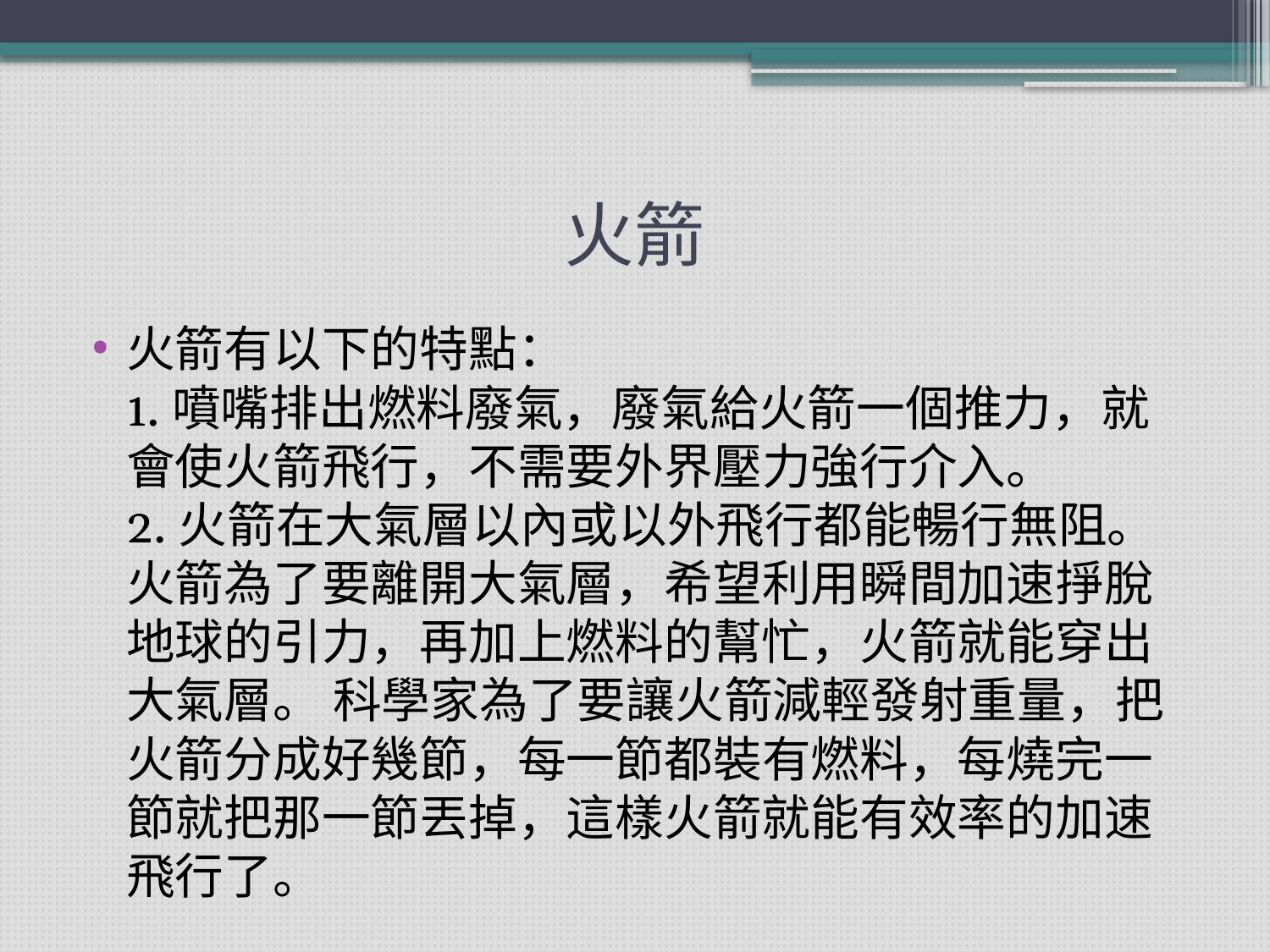

# 火箭
火箭有以下的特點： 
1.噴嘴排出燃料廢氣，廢氣給火箭一個推力，就會使火箭飛行，不需要外界壓力強行介入。 
2.火箭在大氣層以內或以外飛行都能暢行無阻。 
火箭為了要離開大氣層，希望利用瞬間加速掙脫地球的引力，再加上燃料的幫忙，火箭就能穿出大氣層。 科學家為了要讓火箭減輕發射重量，把火箭分成好幾節，每一節都裝有燃料，每燒完一節就把那一節丟掉，這樣火箭就能有效率的加速飛行了。